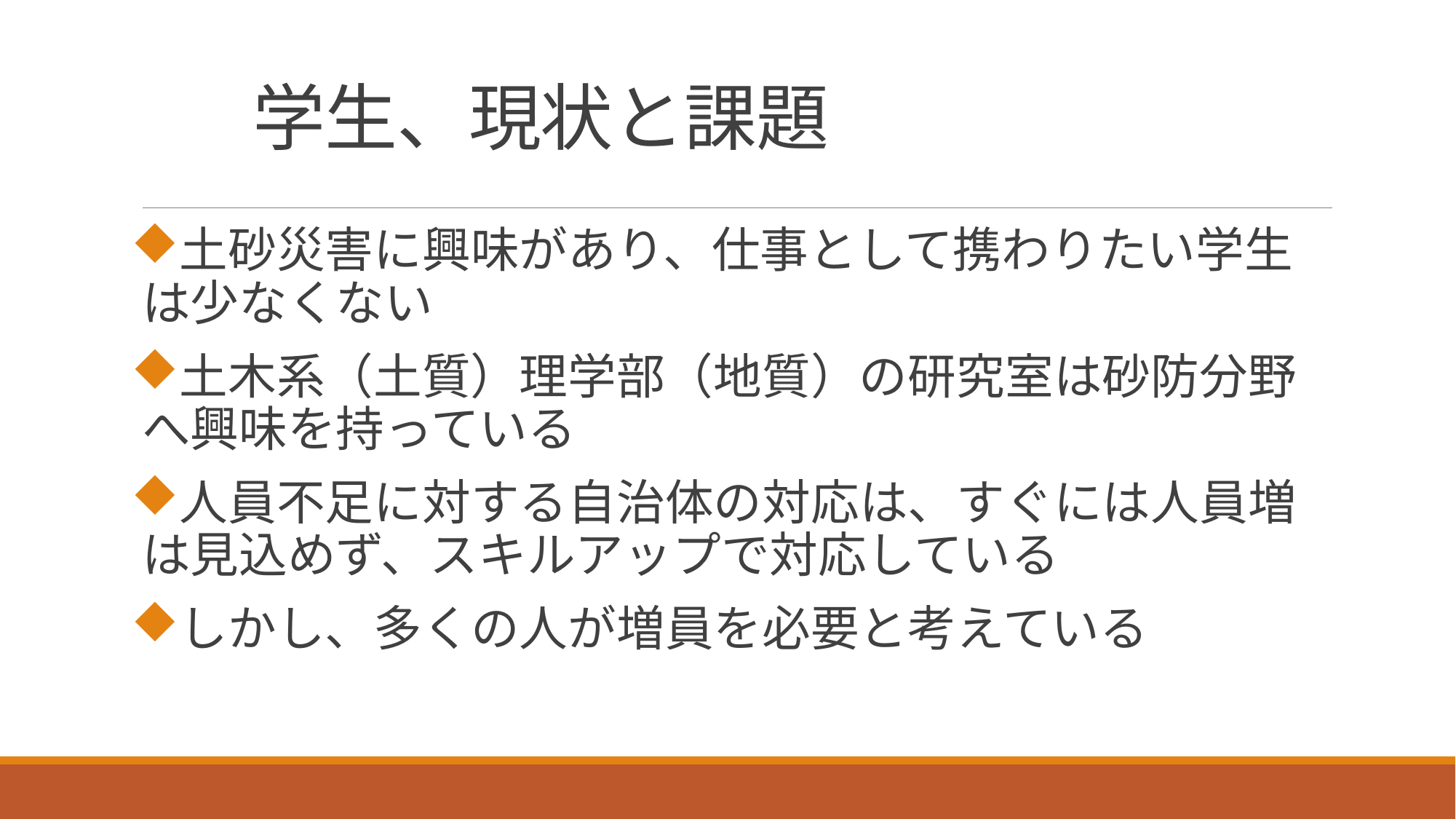

# 学生、現状と課題
土砂災害に興味があり、仕事として携わりたい学生は少なくない
土木系（土質）理学部（地質）の研究室は砂防分野へ興味を持っている
人員不足に対する自治体の対応は、すぐには人員増は見込めず、スキルアップで対応している
しかし、多くの人が増員を必要と考えている